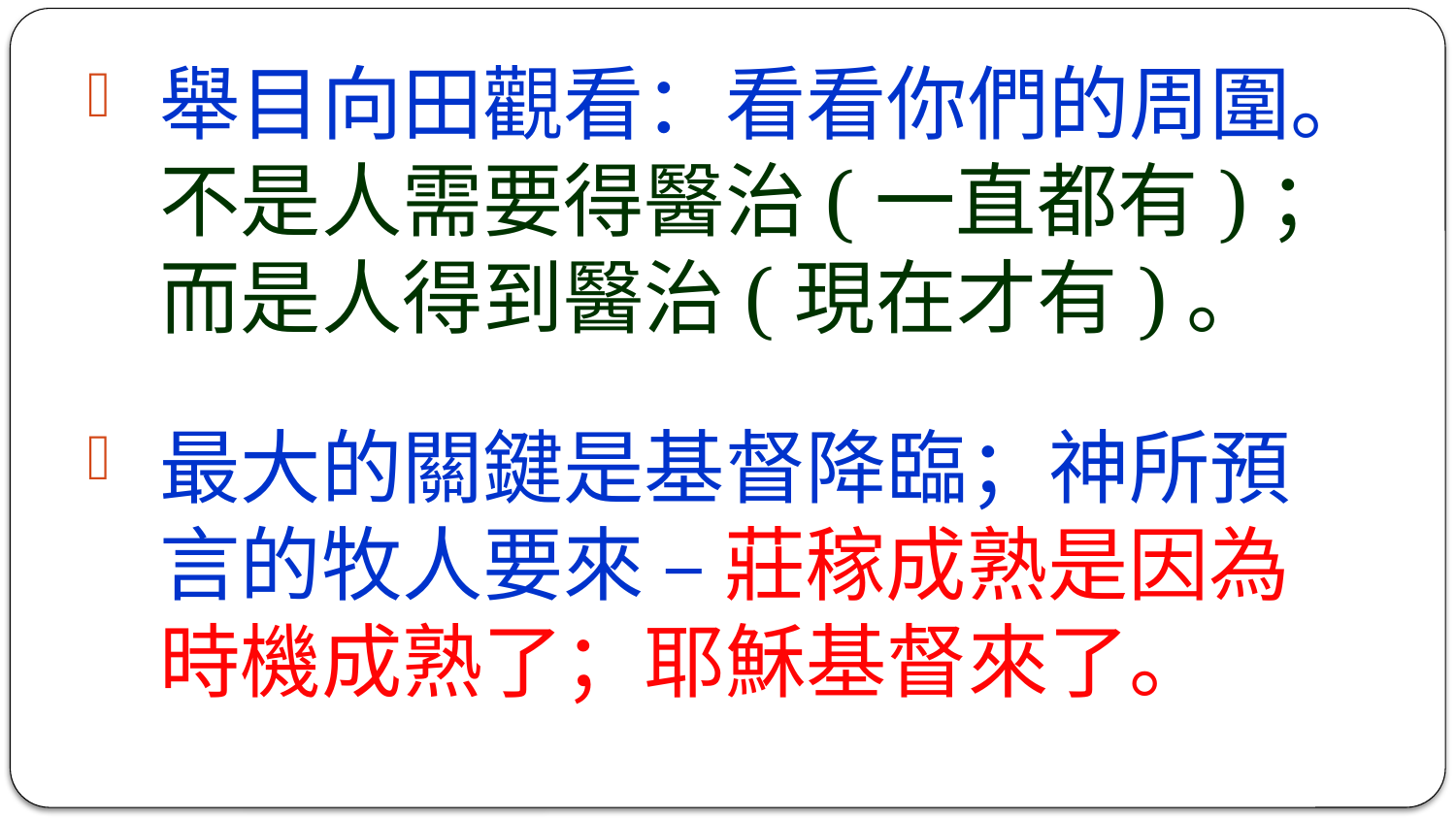

舉目向田觀看：看看你們的周圍。不是人需要得醫治(一直都有)；而是人得到醫治(現在才有)。
最大的關鍵是基督降臨；神所預言的牧人要來 – 莊稼成熟是因為時機成熟了；耶穌基督來了。